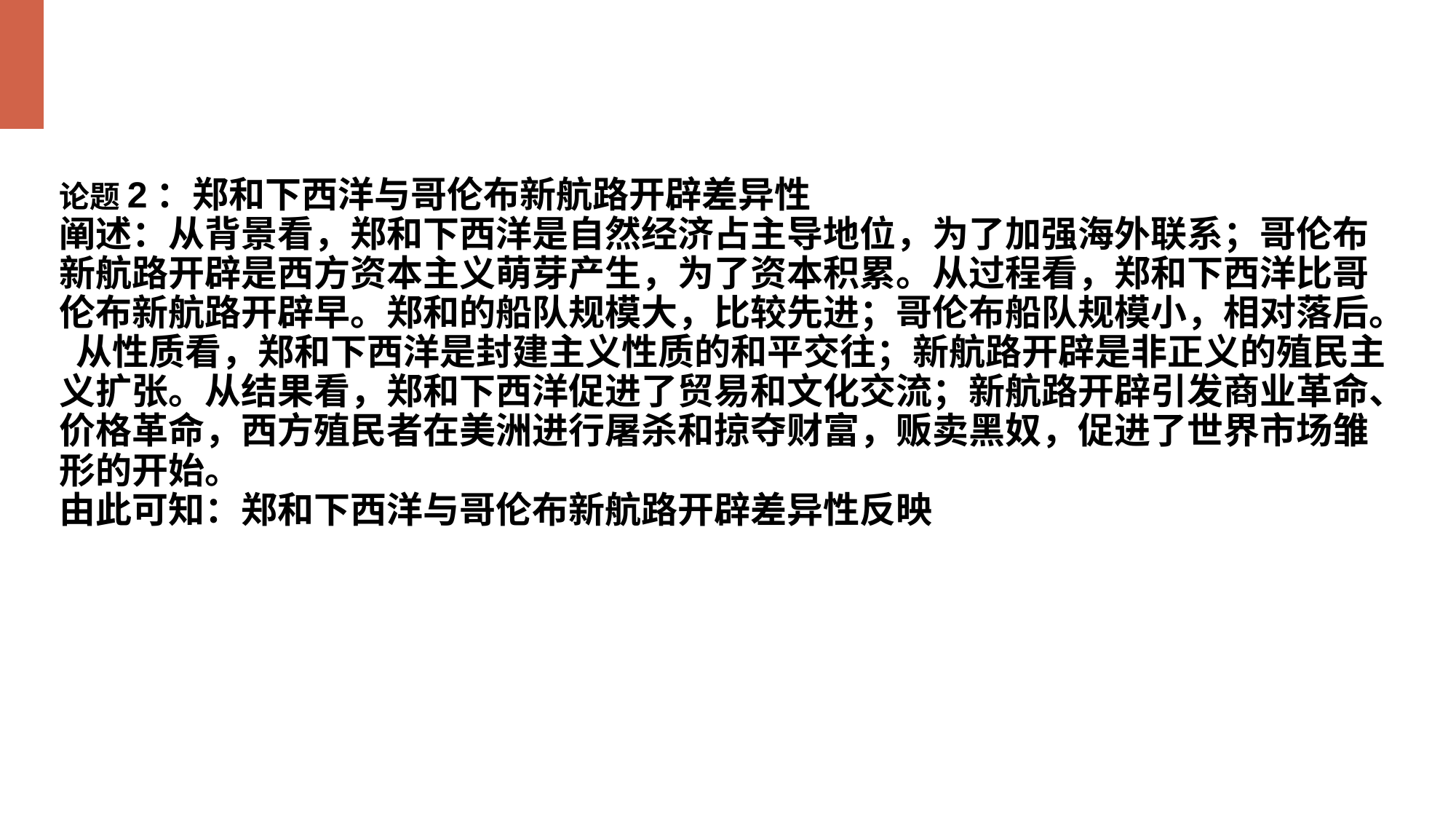

论题2：郑和下西洋与哥伦布新航路开辟差异性
阐述：从背景看，郑和下西洋是自然经济占主导地位，为了加强海外联系；哥伦布
新航路开辟是西方资本主义萌芽产生，为了资本积累。从过程看，郑和下西洋比哥
伦布新航路开辟早。郑和的船队规模大，比较先进；哥伦布船队规模小，相对落后。
 从性质看，郑和下西洋是封建主义性质的和平交往；新航路开辟是非正义的殖民主
义扩张。从结果看，郑和下西洋促进了贸易和文化交流；新航路开辟引发商业革命、
价格革命，西方殖民者在美洲进行屠杀和掠夺财富，贩卖黑奴，促进了世界市场雏
形的开始。
由此可知：郑和下西洋与哥伦布新航路开辟差异性反映出当时东西方社会经济、政
治、文化发展水平的差异性。